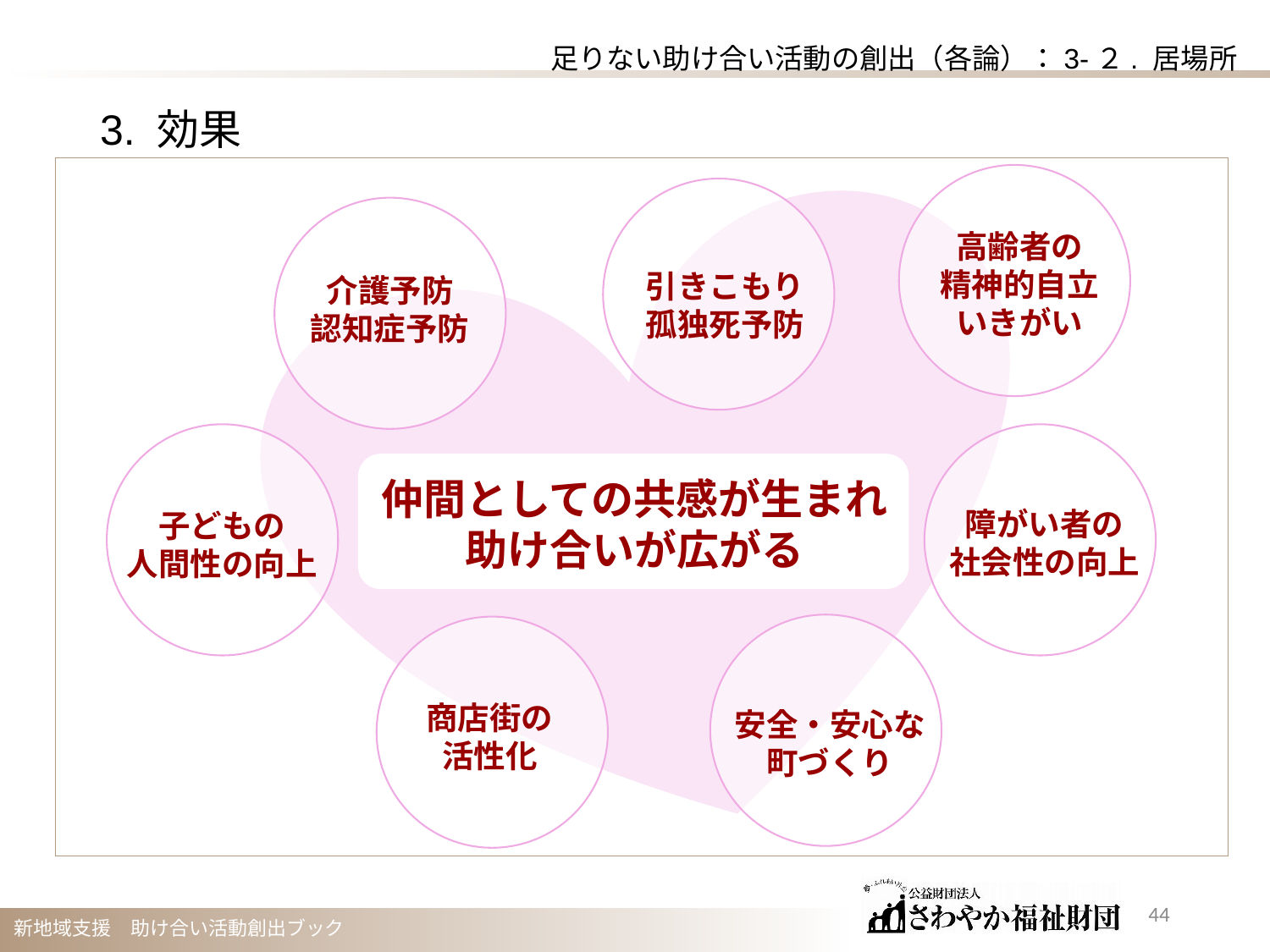

足りない助け合い活動の創出（各論）：3-２. 居場所
3. 効果

高齢者の
精神的自立
いきがい

引きこもり
孤独死予防
介護予防
認知症予防

仲間としての共感が生まれ
助け合いが広がる
障がい者の
社会性の向上
　子どもの
人間性の向上

商店街の
活性化
安全・安心な
町づくり
44